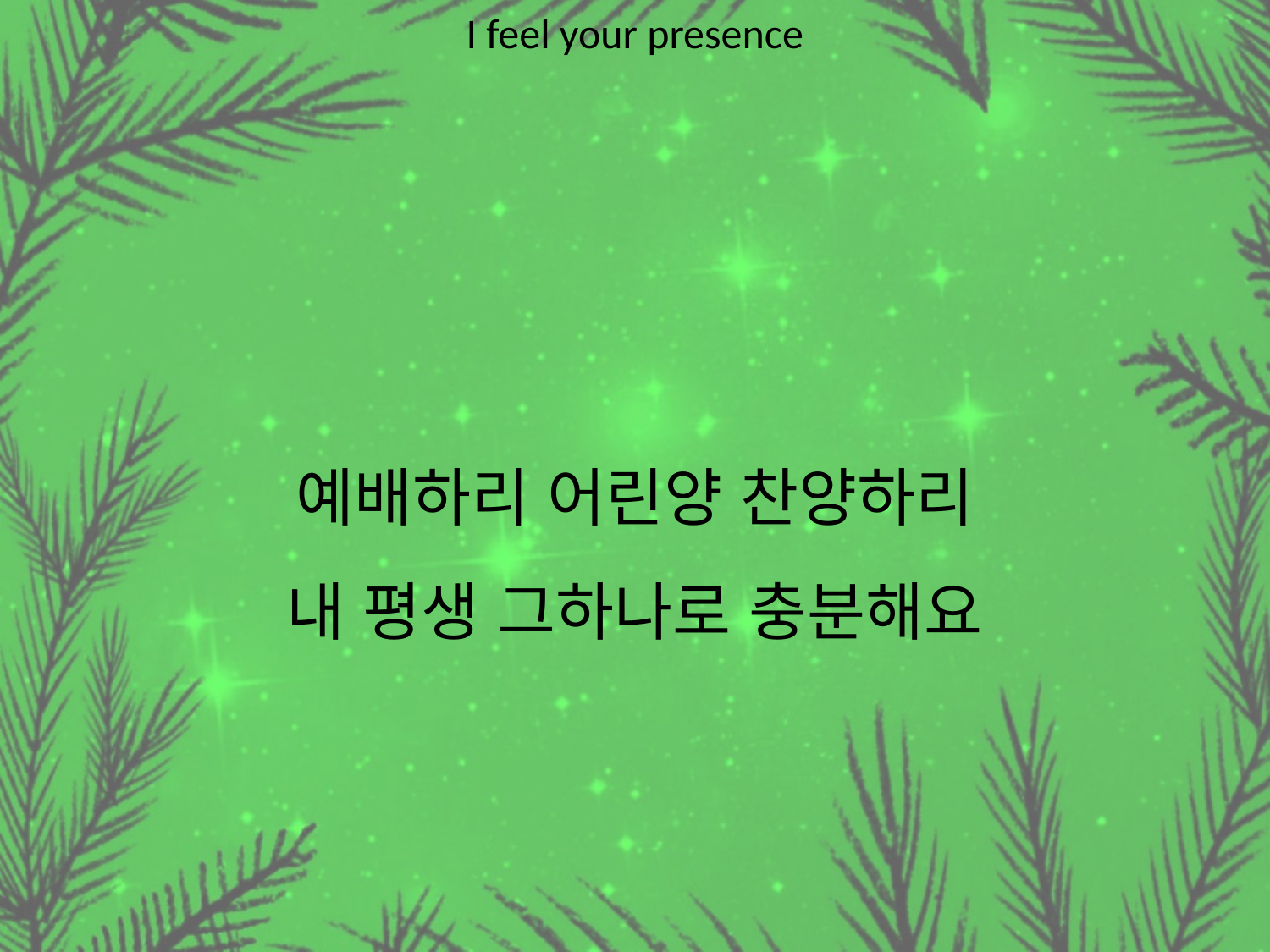

I feel your presence
#
예배하리 어린양 찬양하리
내 평생 그하나로 충분해요